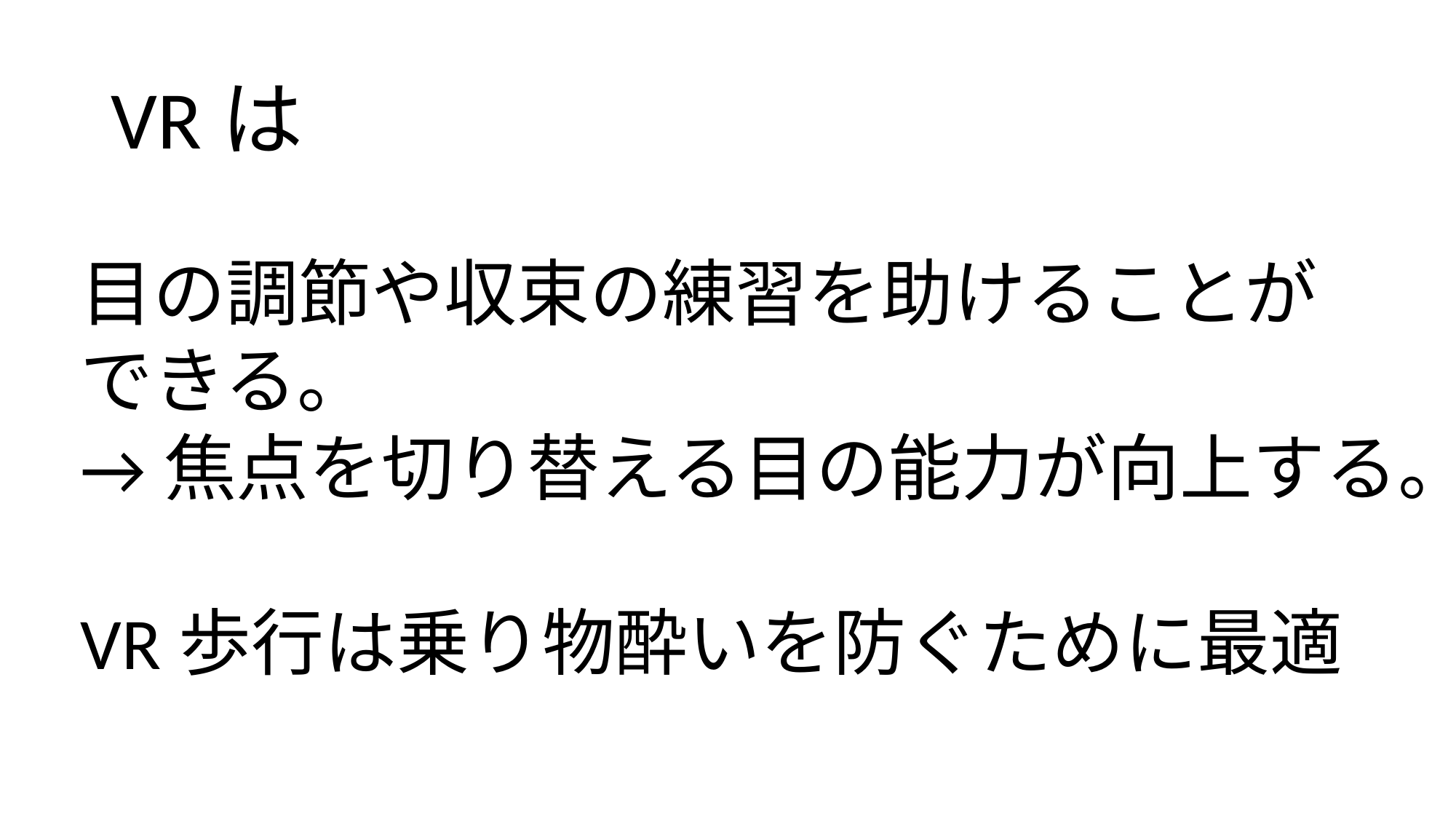

# VRは
目の調節や収束の練習を助けることが
できる。
→焦点を切り替える目の能力が向上する。

VR歩行は乗り物酔いを防ぐために最適